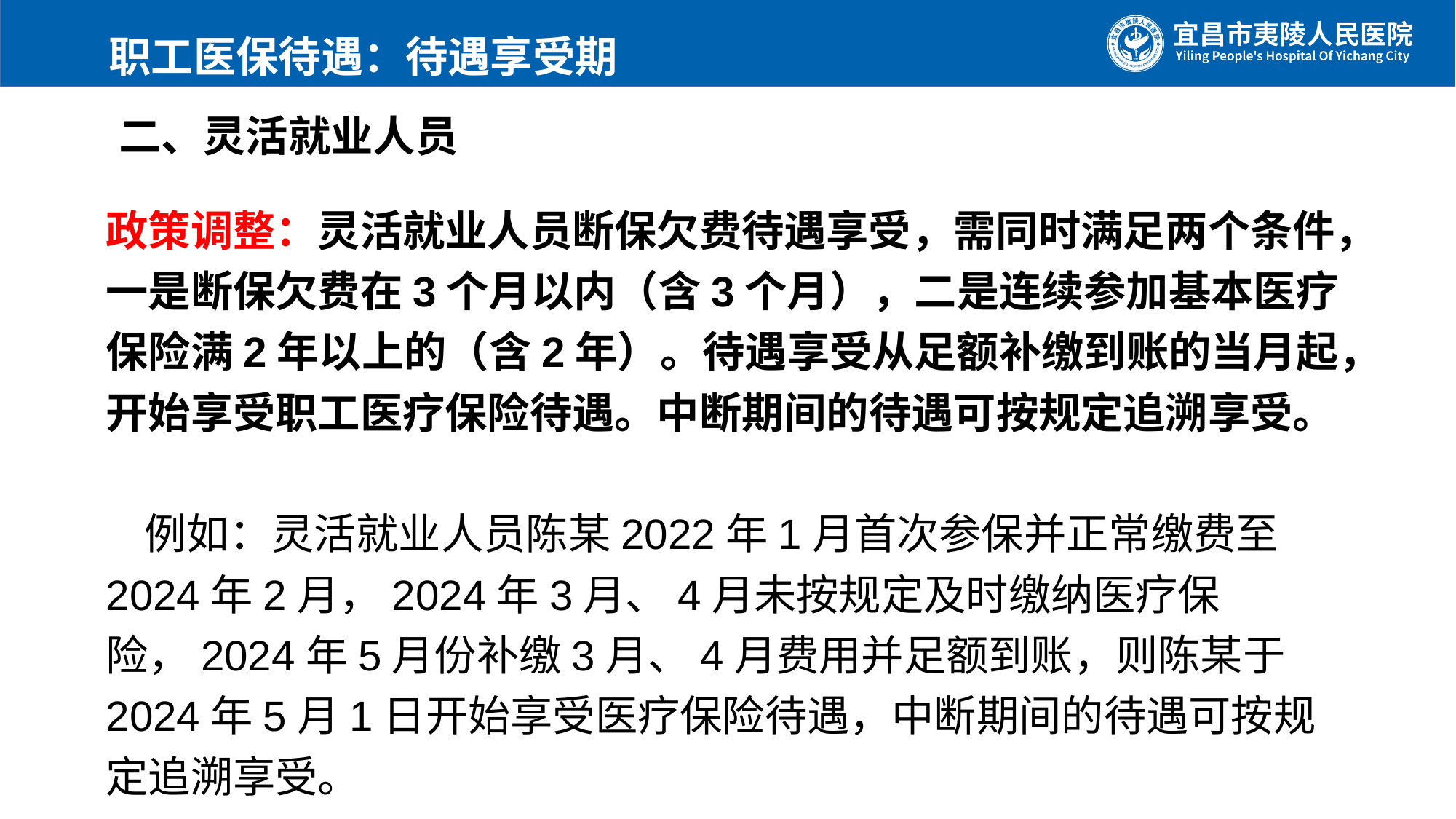

职工医保待遇：待遇享受期

二、灵活就业人员
政策调整：灵活就业人员断保欠费待遇享受，需同时满足两个条件，一是断保欠费在3个月以内（含3个月），二是连续参加基本医疗保险满2年以上的（含2年）。待遇享受从足额补缴到账的当月起，开始享受职工医疗保险待遇。中断期间的待遇可按规定追溯享受。

   例如：灵活就业人员陈某2022年1月首次参保并正常缴费至2024年2月，2024年3月、4月未按规定及时缴纳医疗保险，2024年5月份补缴3月、4月费用并足额到账，则陈某于2024年5月1日开始享受医疗保险待遇，中断期间的待遇可按规定追溯享受。